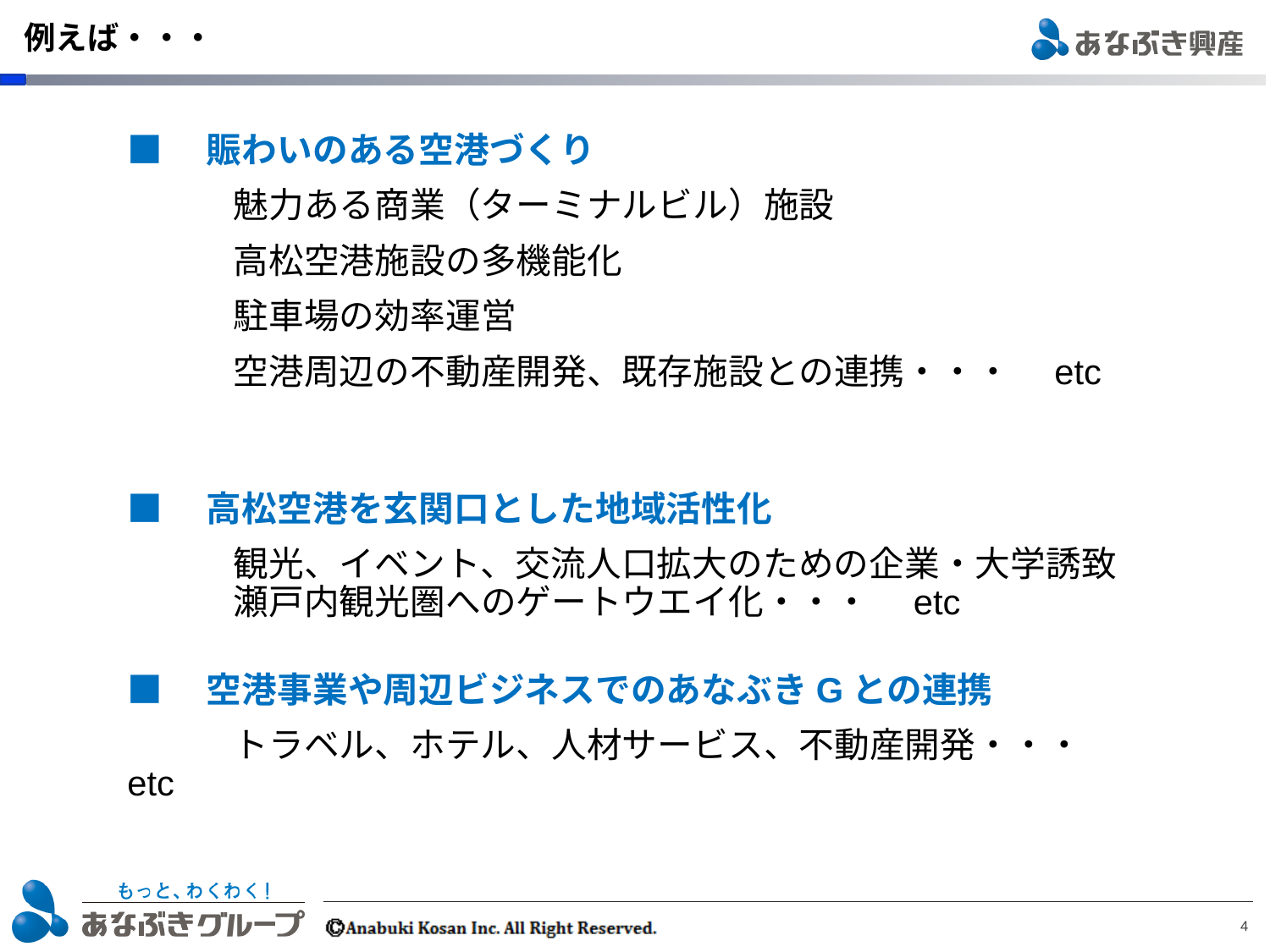

# 例えば・・・
■　賑わいのある空港づくり
　　　魅力ある商業（ターミナルビル）施設
　　　高松空港施設の多機能化
　　　駐車場の効率運営
　　　空港周辺の不動産開発、既存施設との連携・・・　etc
■　高松空港を玄関口とした地域活性化
　　　観光、イベント、交流人口拡大のための企業・大学誘致
　　　瀬戸内観光圏へのゲートウエイ化・・・　etc
■　空港事業や周辺ビジネスでのあなぶきGとの連携
　　　トラベル、ホテル、人材サービス、不動産開発・・・etc